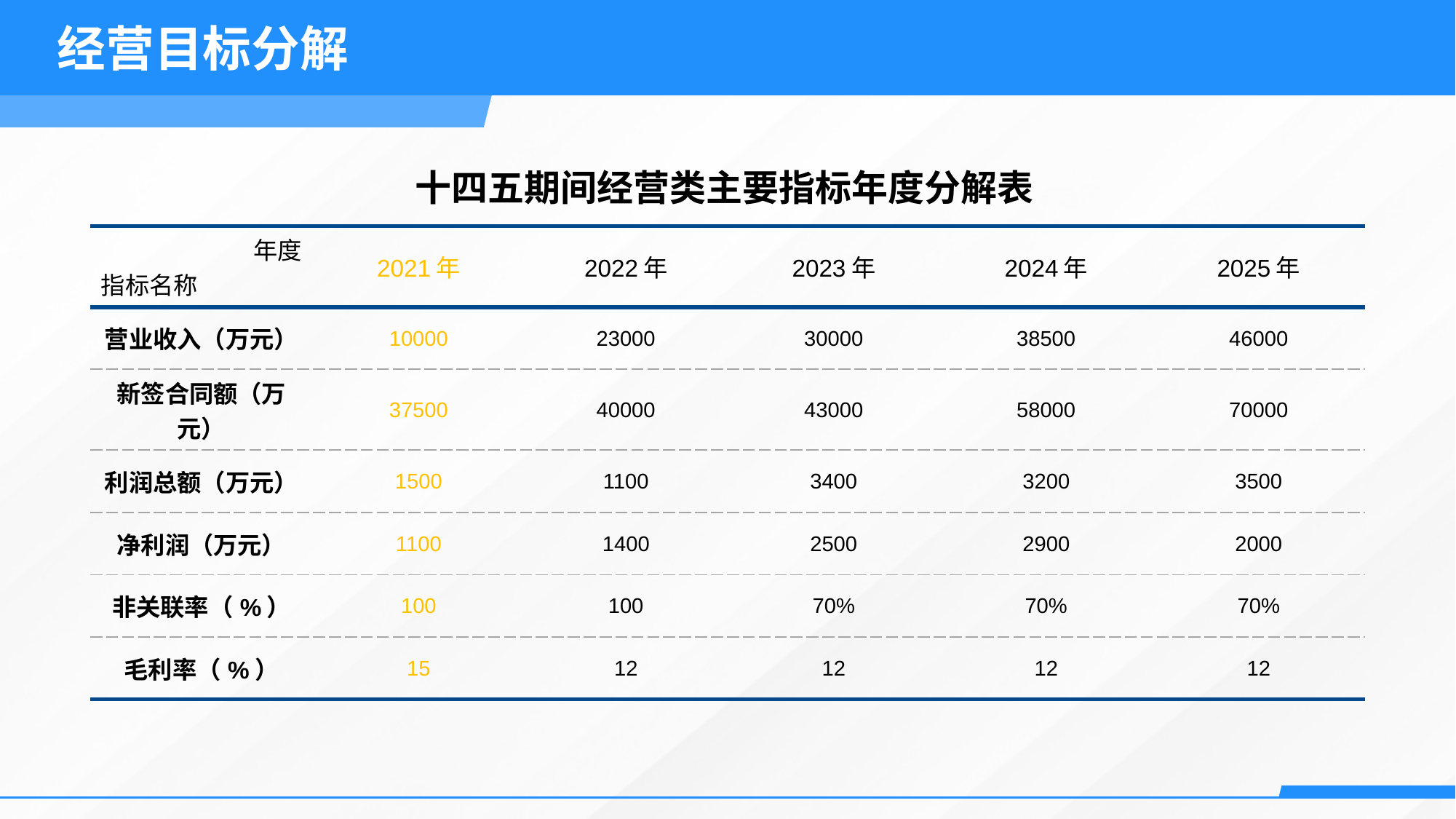

经营目标分解
十四五期间经营类主要指标年度分解表
| 年度 指标名称 | 2021年 | 2022年 | 2023年 | 2024年 | 2025年 |
| --- | --- | --- | --- | --- | --- |
| 营业收入（万元） | 10000 | 23000 | 30000 | 38500 | 46000 |
| 新签合同额（万元） | 37500 | 40000 | 43000 | 58000 | 70000 |
| 利润总额（万元） | 1500 | 1100 | 3400 | 3200 | 3500 |
| 净利润（万元） | 1100 | 1400 | 2500 | 2900 | 2000 |
| 非关联率（%） | 100 | 100 | 70% | 70% | 70% |
| 毛利率（%） | 15 | 12 | 12 | 12 | 12 |